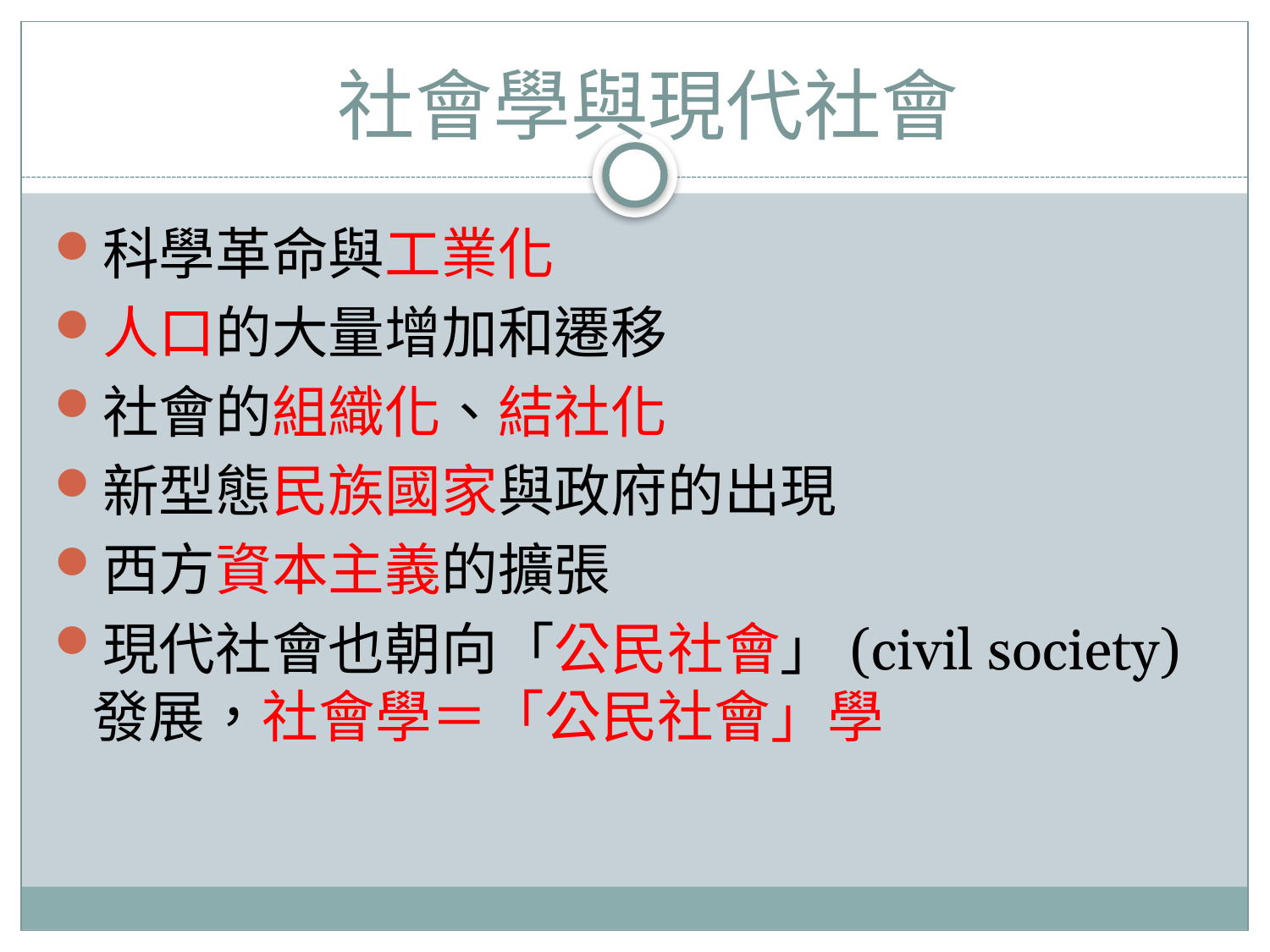

# 社會學與現代社會
科學革命與工業化
人口的大量增加和遷移
社會的組織化、結社化
新型態民族國家與政府的出現
西方資本主義的擴張
現代社會也朝向「公民社會」(civil society)  發展，社會學＝「公民社會」學